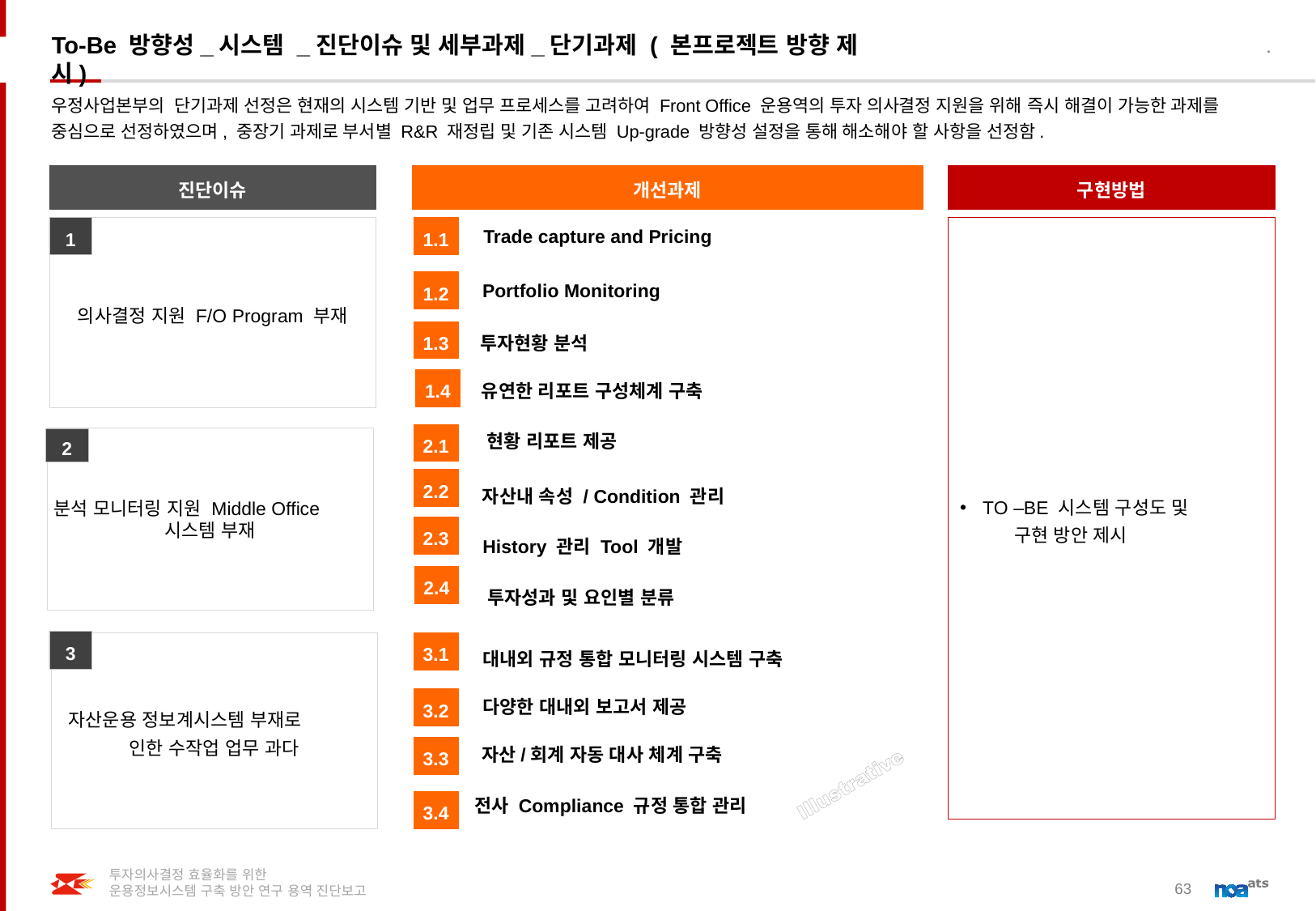

.
# To-Be 방향성_시스템 _진단이슈 및 세부과제_단기과제 ( 본프로젝트 방향 제시)
우정사업본부의  단기과제 선정은 현재의 시스템 기반 및 업무 프로세스를 고려하여 Front Office 운용역의 투자 의사결정 지원을 위해 즉시 해결이 가능한 과제를 중심으로 선정하였으며, 중장기 과제로 부서별 R&R 재정립 및 기존 시스템 Up-grade 방향성 설정을 통해 해소해야 할 사항을 선정함.
진단이슈
개선과제
구현방법
의사결정 지원 F/O Program 부재
TO –BE 시스템 구성도 및                       구현 방안 제시
1.1
1
Trade capture and Pricing
1.2
Portfolio Monitoring
1.3
투자현황 분석
1.4
유연한 리포트 구성체계 구축
2.1
분석 모니터링 지원 Middle Office          시스템 부재
2
현황 리포트 제공
2.2
자산내 속성 / Condition 관리
2.3
History 관리 Tool 개발
2.4
투자성과 및 요인별 분류
3
3.1
자산운용 정보계시스템 부재로            인한 수작업 업무 과다
대내외 규정 통합 모니터링 시스템 구축
3.2
다양한 대내외 보고서 제공
3.3
자산/회계 자동 대사 체계 구축
Illustrative
3.4
전사 Compliance 규정 통합 관리